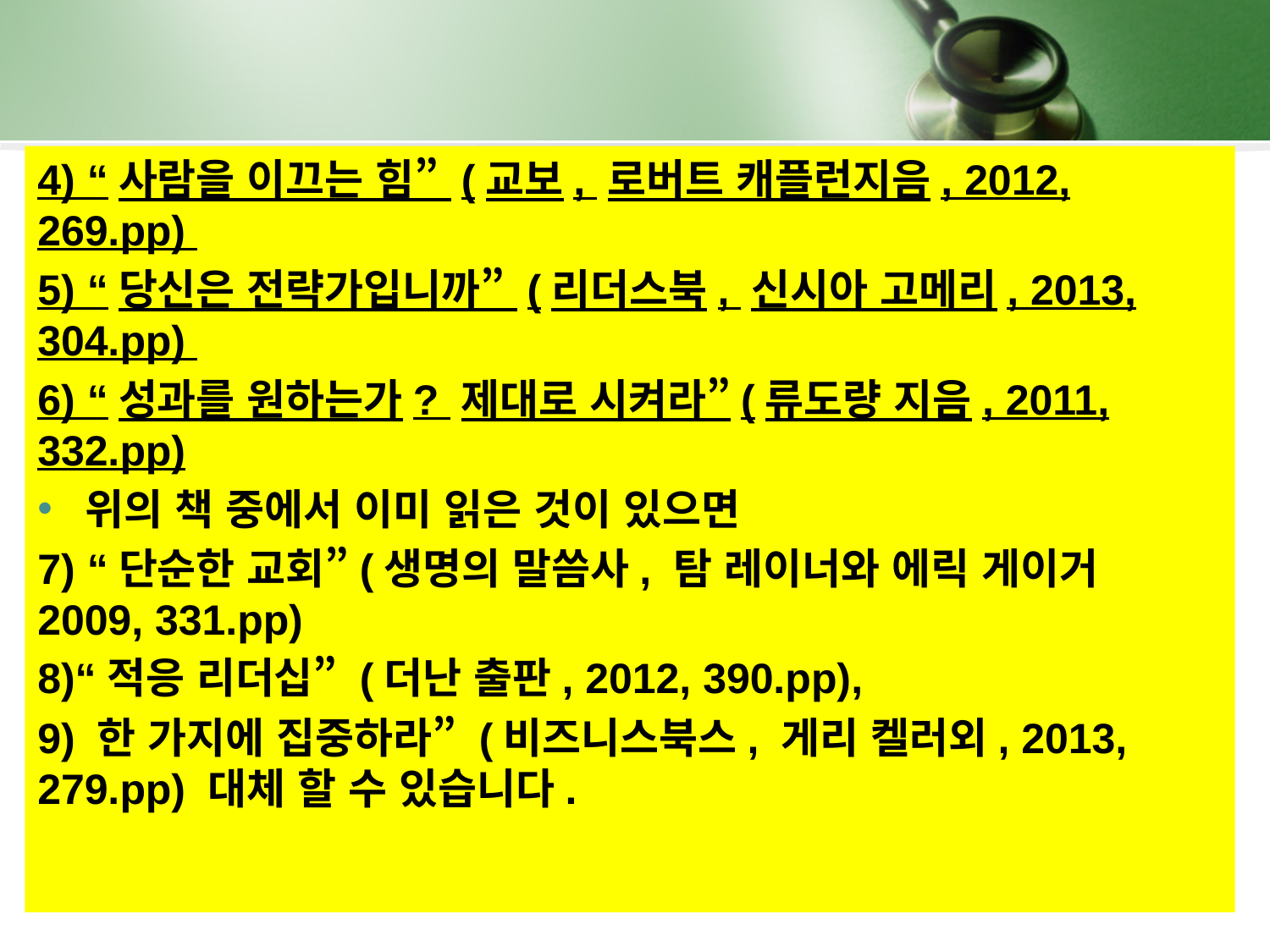

4) “사람을 이끄는 힘” (교보, 로버트 캐플런지음, 2012, 269.pp)
5) “당신은 전략가입니까” (리더스북, 신시아 고메리, 2013, 304.pp)
6) “성과를 원하는가? 제대로 시켜라”(류도량 지음, 2011, 332.pp)
위의 책 중에서 이미 읽은 것이 있으면
7) “단순한 교회”(생명의 말씀사, 탐 레이너와 에릭 게이거 2009, 331.pp)
8)“적응 리더십” (더난 출판, 2012, 390.pp),
9) 한 가지에 집중하라” (비즈니스북스, 게리 켈러외, 2013, 279.pp) 대체 할 수 있습니다.